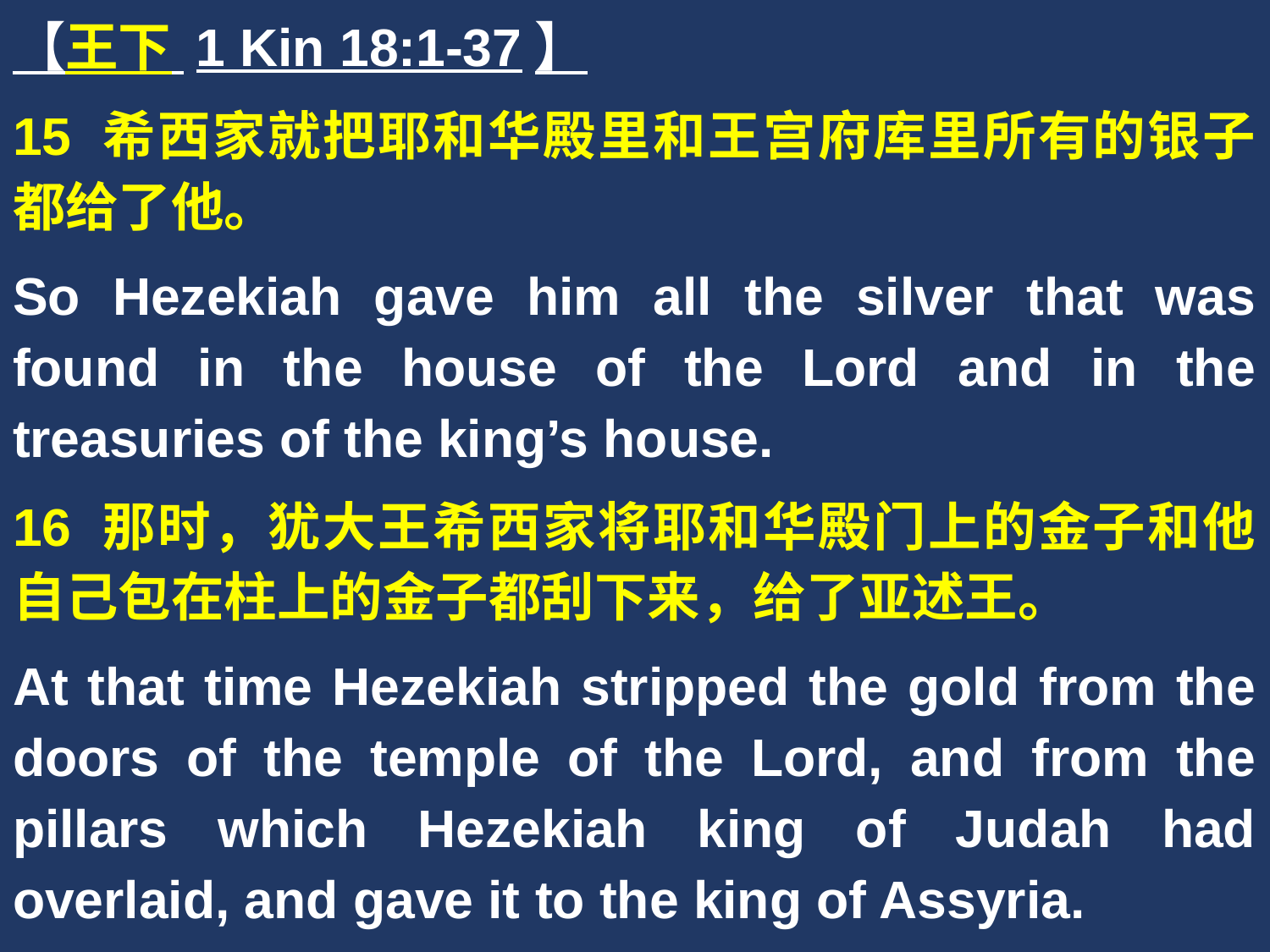

【王下 1 Kin 18:1-37】
15 希西家就把耶和华殿里和王宫府库里所有的银子都给了他。
So Hezekiah gave him all the silver that was found in the house of the Lord and in the treasuries of the king’s house.
16 那时，犹大王希西家将耶和华殿门上的金子和他自己包在柱上的金子都刮下来，给了亚述王。
At that time Hezekiah stripped the gold from the doors of the temple of the Lord, and from the pillars which Hezekiah king of Judah had overlaid, and gave it to the king of Assyria.